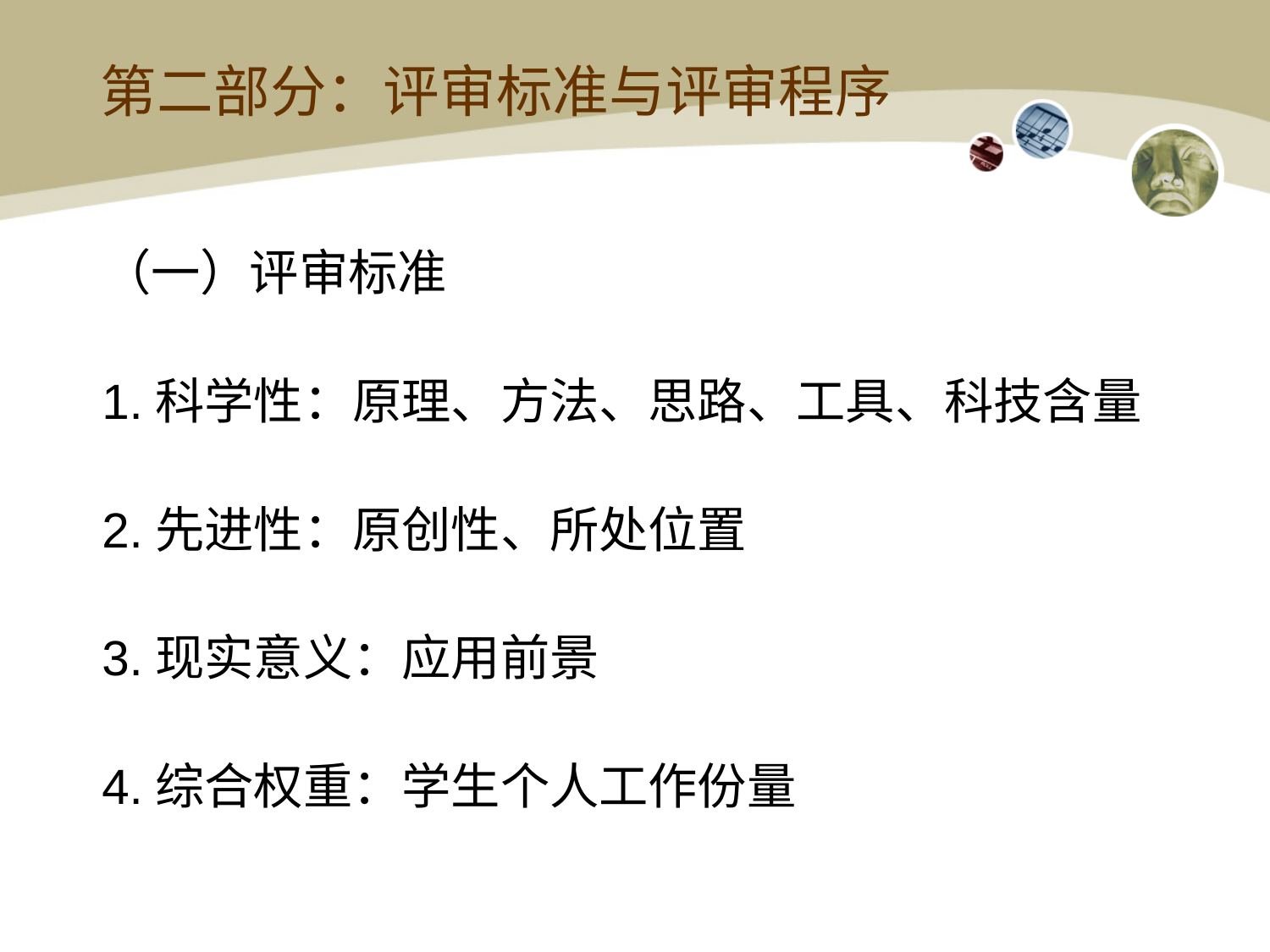

# 第二部分：评审标准与评审程序
（一）评审标准
1.科学性：原理、方法、思路、工具、科技含量
2.先进性：原创性、所处位置
3.现实意义：应用前景
4.综合权重：学生个人工作份量